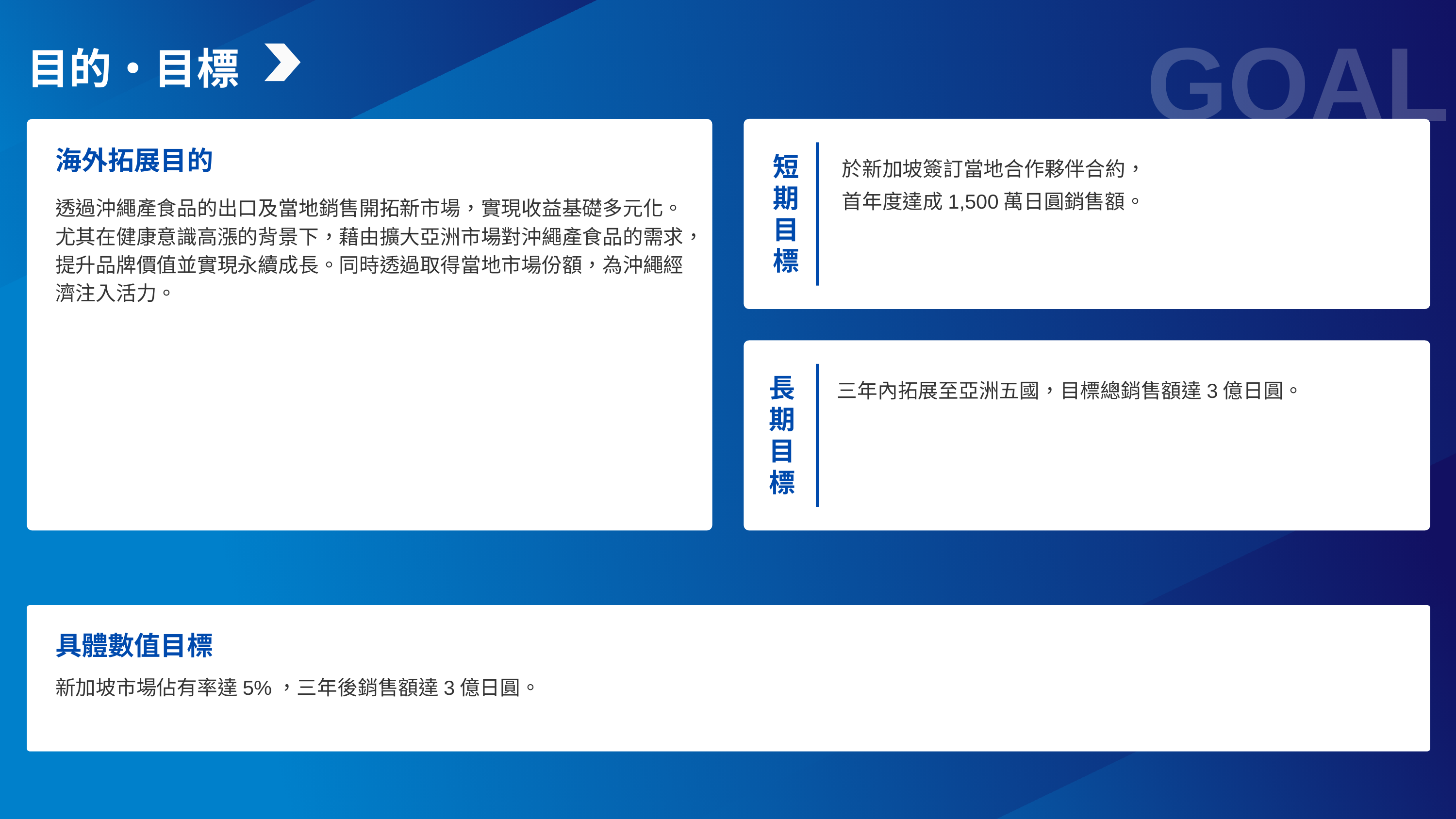

GOAL
目的・目標

海外拓展目的

於新加坡簽訂當地合作夥伴合約，
首年度達成1,500萬日圓銷售額。
短期目標
透過沖繩產食品的出口及當地銷售開拓新市場，實現收益基礎多元化。尤其在健康意識高漲的背景下，藉由擴大亞洲市場對沖繩產食品的需求，提升品牌價值並實現永續成長。同時透過取得當地市場份額，為沖繩經濟注入活力。

三年內拓展至亞洲五國，目標總銷售額達3億日圓。
長期目標

具體數值目標
新加坡市場佔有率達5%，三年後銷售額達3億日圓。